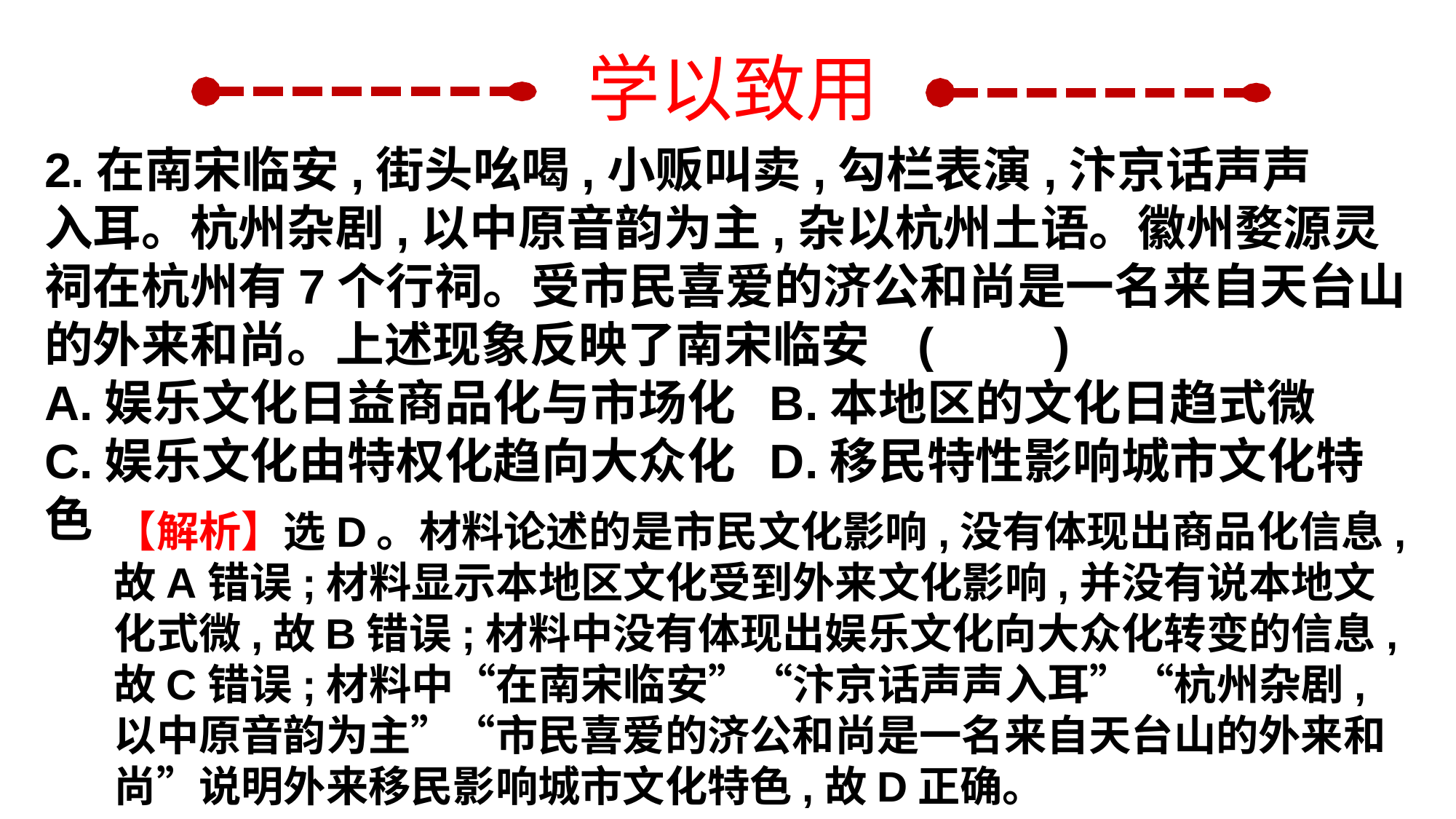

学以致用
2.在南宋临安,街头吆喝,小贩叫卖,勾栏表演,汴京话声声
入耳。杭州杂剧,以中原音韵为主,杂以杭州土语。徽州婺源灵祠在杭州有7个行祠。受市民喜爱的济公和尚是一名来自天台山的外来和尚。上述现象反映了南宋临安	(　　)
A.娱乐文化日益商品化与市场化  B.本地区的文化日趋式微
C.娱乐文化由特权化趋向大众化  D.移民特性影响城市文化特色
【解析】选D。材料论述的是市民文化影响,没有体现出商品化信息,故A错误;材料显示本地区文化受到外来文化影响,并没有说本地文化式微,故B错误;材料中没有体现出娱乐文化向大众化转变的信息,故C错误;材料中“在南宋临安”“汴京话声声入耳”“杭州杂剧,以中原音韵为主”“市民喜爱的济公和尚是一名来自天台山的外来和尚”说明外来移民影响城市文化特色,故D正确。